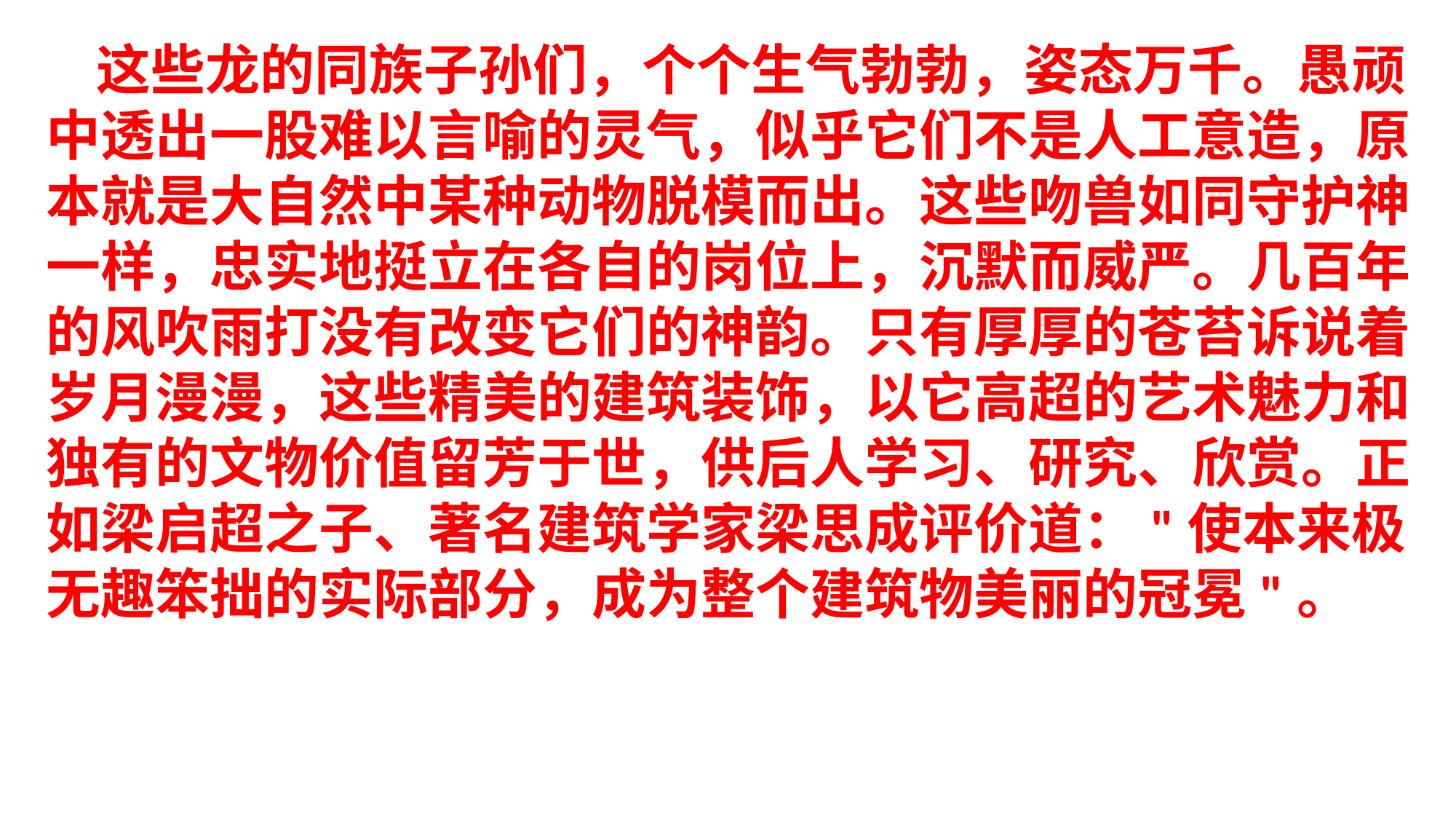

这些龙的同族子孙们，个个生气勃勃，姿态万千。愚顽中透出一股难以言喻的灵气，似乎它们不是人工意造，原本就是大自然中某种动物脱模而出。这些吻兽如同守护神一样，忠实地挺立在各自的岗位上，沉默而威严。几百年的风吹雨打没有改变它们的神韵。只有厚厚的苍苔诉说着岁月漫漫，这些精美的建筑装饰，以它高超的艺术魅力和独有的文物价值留芳于世，供后人学习、研究、欣赏。正如梁启超之子、著名建筑学家梁思成评价道："使本来极无趣笨拙的实际部分，成为整个建筑物美丽的冠冕"。